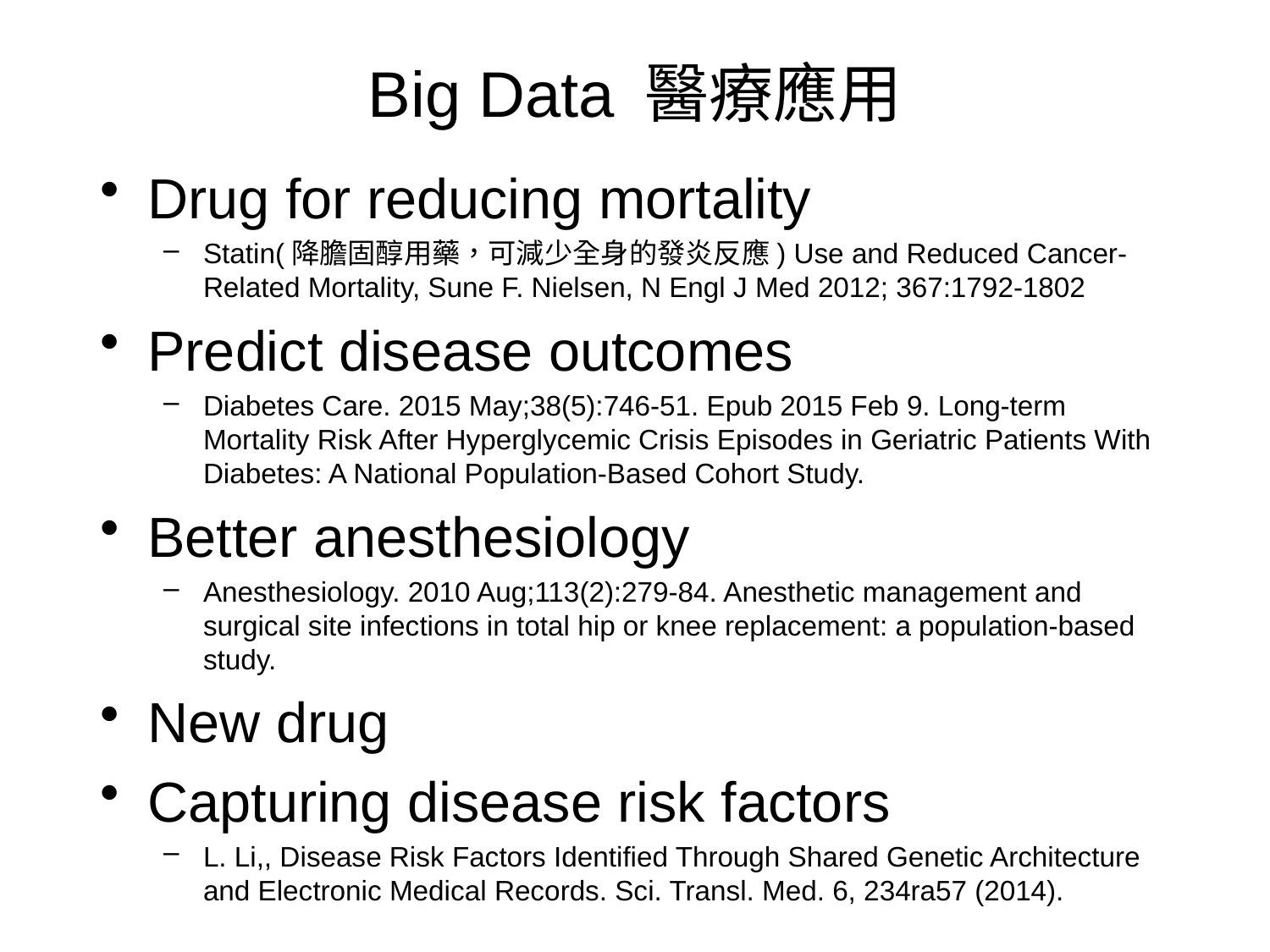

# Big Data 醫療應用
Drug for reducing mortality
Statin(降膽固醇用藥，可減少全身的發炎反應) Use and Reduced Cancer-Related Mortality, Sune F. Nielsen, N Engl J Med 2012; 367:1792-1802
Predict disease outcomes
Diabetes Care. 2015 May;38(5):746-51. Epub 2015 Feb 9. Long-term Mortality Risk After Hyperglycemic Crisis Episodes in Geriatric Patients With Diabetes: A National Population-Based Cohort Study.
Better anesthesiology
Anesthesiology. 2010 Aug;113(2):279-84. Anesthetic management and surgical site infections in total hip or knee replacement: a population-based study.
New drug
Capturing disease risk factors
L. Li,, Disease Risk Factors Identified Through Shared Genetic Architecture and Electronic Medical Records. Sci. Transl. Med. 6, 234ra57 (2014).